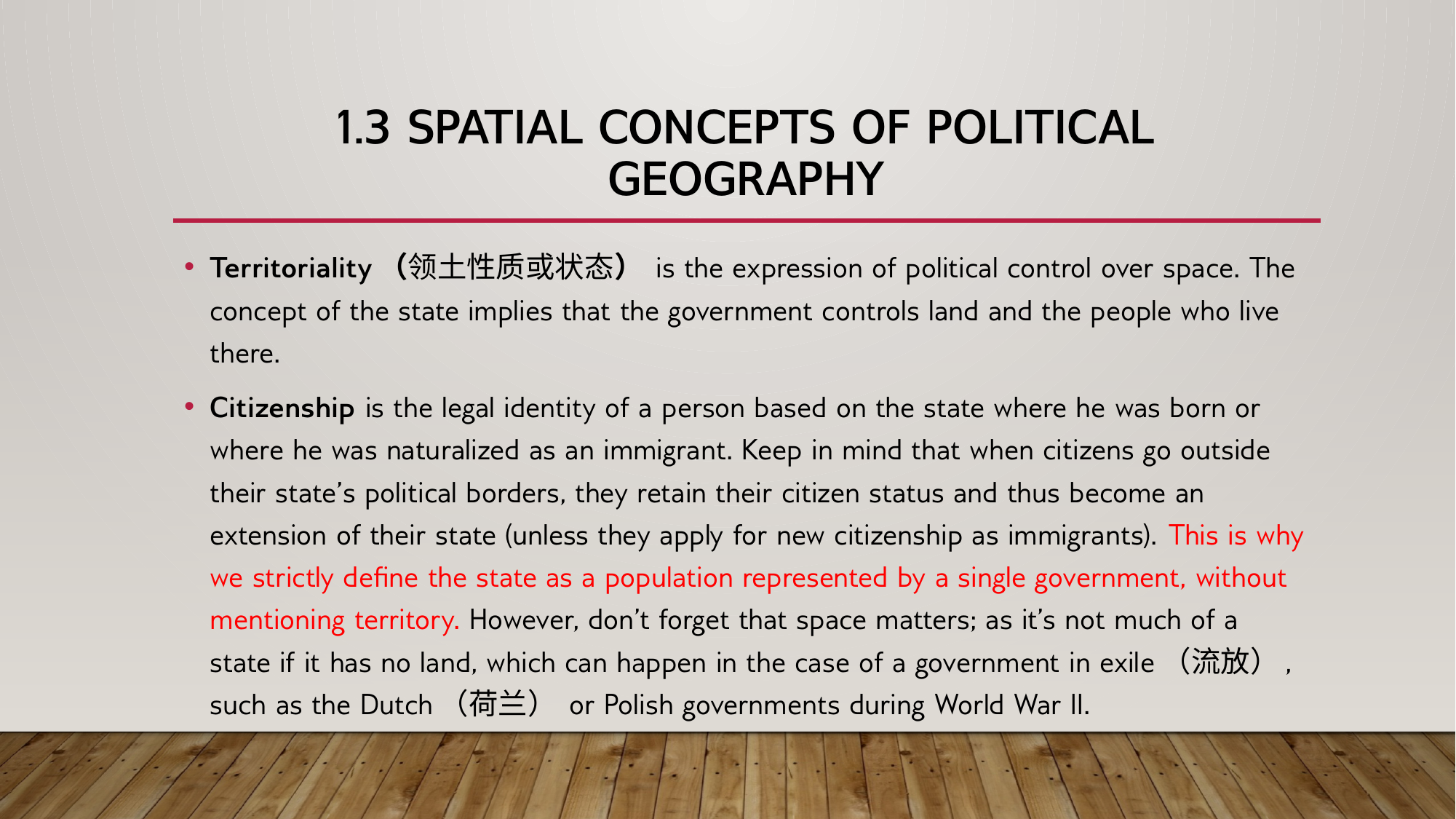

# 1.3 SPATIAL CONCEPTS OF POLITICAL GEOGRAPHY
Territoriality（领土性质或状态） is the expression of political control over space. The concept of the state implies that the government controls land and the people who live there.
Citizenship is the legal identity of a person based on the state where he was born or where he was naturalized as an immigrant. Keep in mind that when citizens go outside their state’s political borders, they retain their citizen status and thus become an extension of their state (unless they apply for new citizenship as immigrants). This is why we strictly define the state as a population represented by a single government, without mentioning territory. However, don’t forget that space matters; as it’s not much of a state if it has no land, which can happen in the case of a government in exile（流放）, such as the Dutch（荷兰） or Polish governments during World War II.